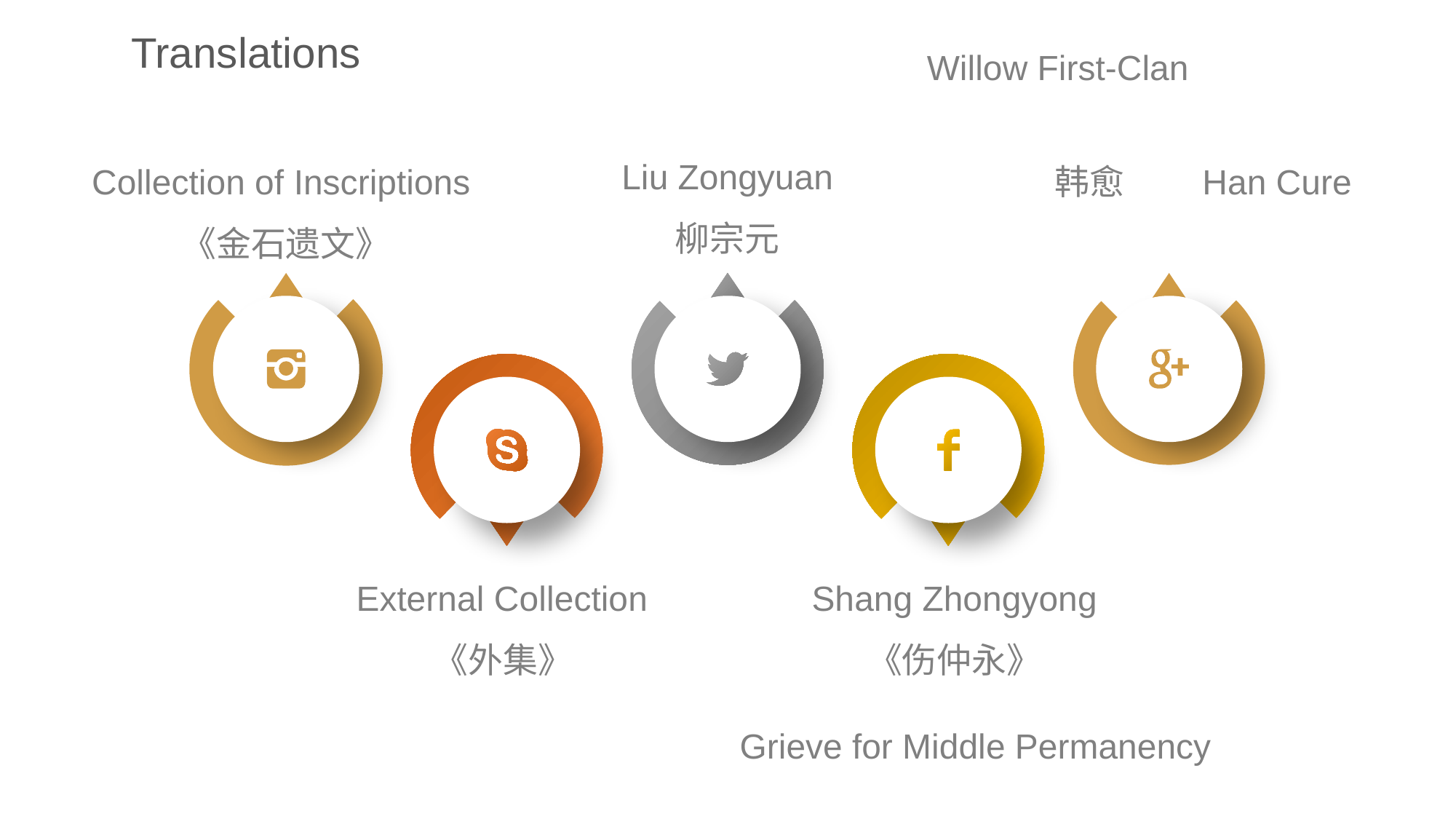

Translations
Willow First-Clan
Liu Zongyuan
柳宗元
Collection of Inscriptions
《金石遗文》
韩愈
Han Cure

External Collection
《外集》
Shang Zhongyong
《伤仲永》
Grieve for Middle Permanency